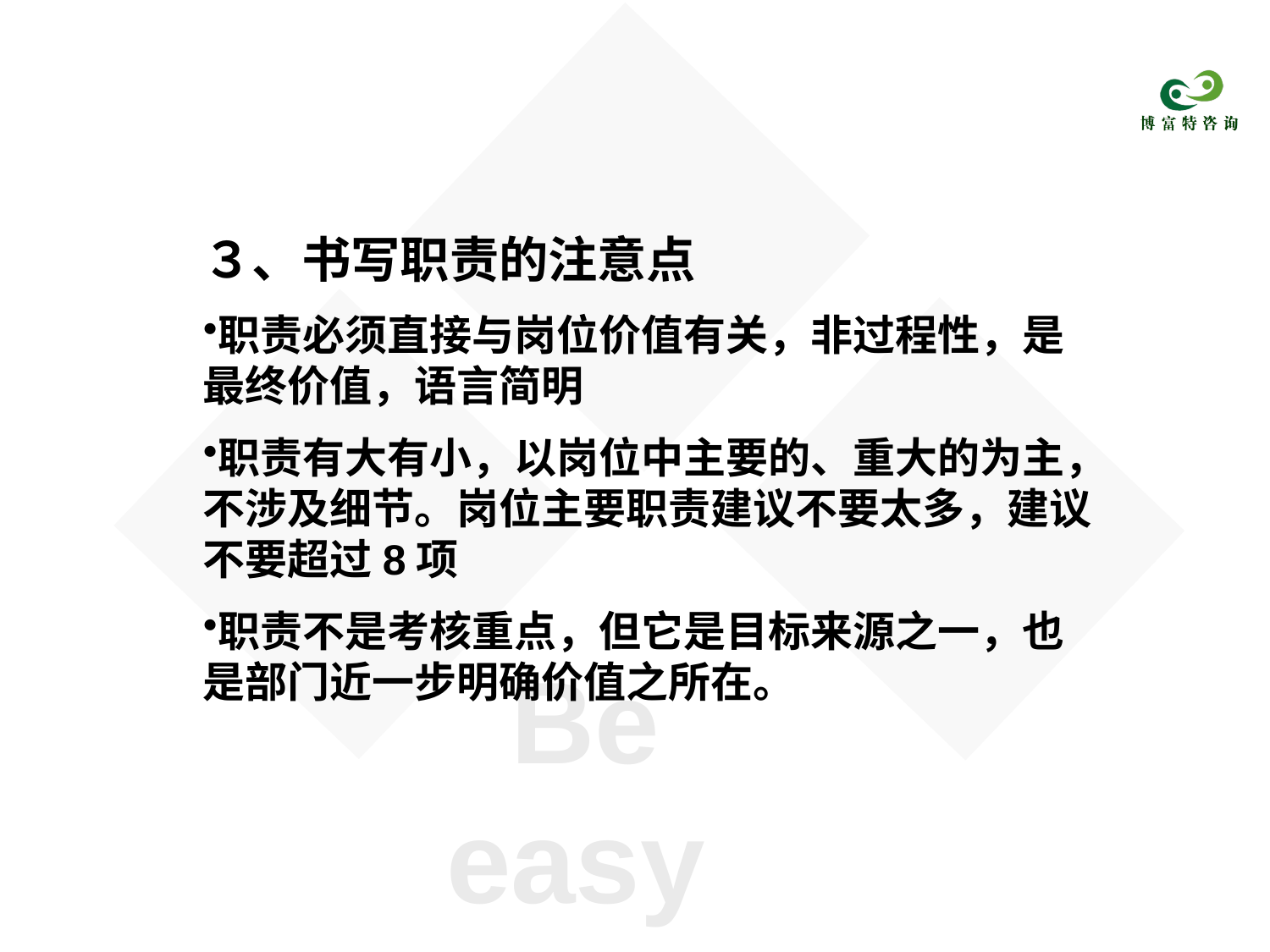

３、书写职责的注意点
职责必须直接与岗位价值有关，非过程性，是最终价值，语言简明
职责有大有小，以岗位中主要的、重大的为主，不涉及细节。岗位主要职责建议不要太多，建议不要超过8项
职责不是考核重点，但它是目标来源之一，也是部门近一步明确价值之所在。